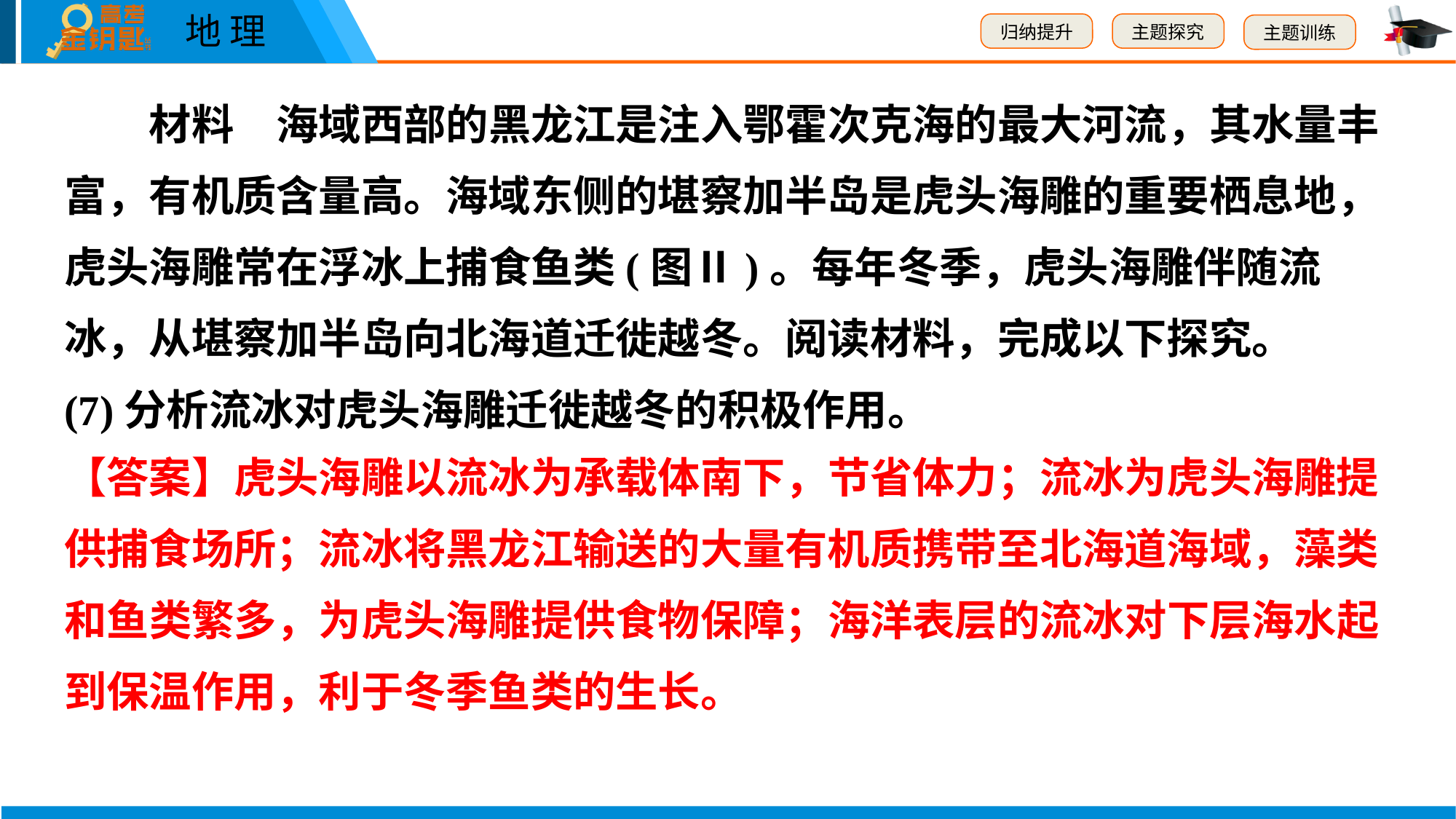

材料　海域西部的黑龙江是注入鄂霍次克海的最大河流，其水量丰富，有机质含量高。海域东侧的堪察加半岛是虎头海雕的重要栖息地，虎头海雕常在浮冰上捕食鱼类(图Ⅱ)。每年冬季，虎头海雕伴随流冰，从堪察加半岛向北海道迁徙越冬。阅读材料，完成以下探究。
(7)分析流冰对虎头海雕迁徙越冬的积极作用。
【答案】虎头海雕以流冰为承载体南下，节省体力；流冰为虎头海雕提供捕食场所；流冰将黑龙江输送的大量有机质携带至北海道海域，藻类和鱼类繁多，为虎头海雕提供食物保障；海洋表层的流冰对下层海水起到保温作用，利于冬季鱼类的生长。